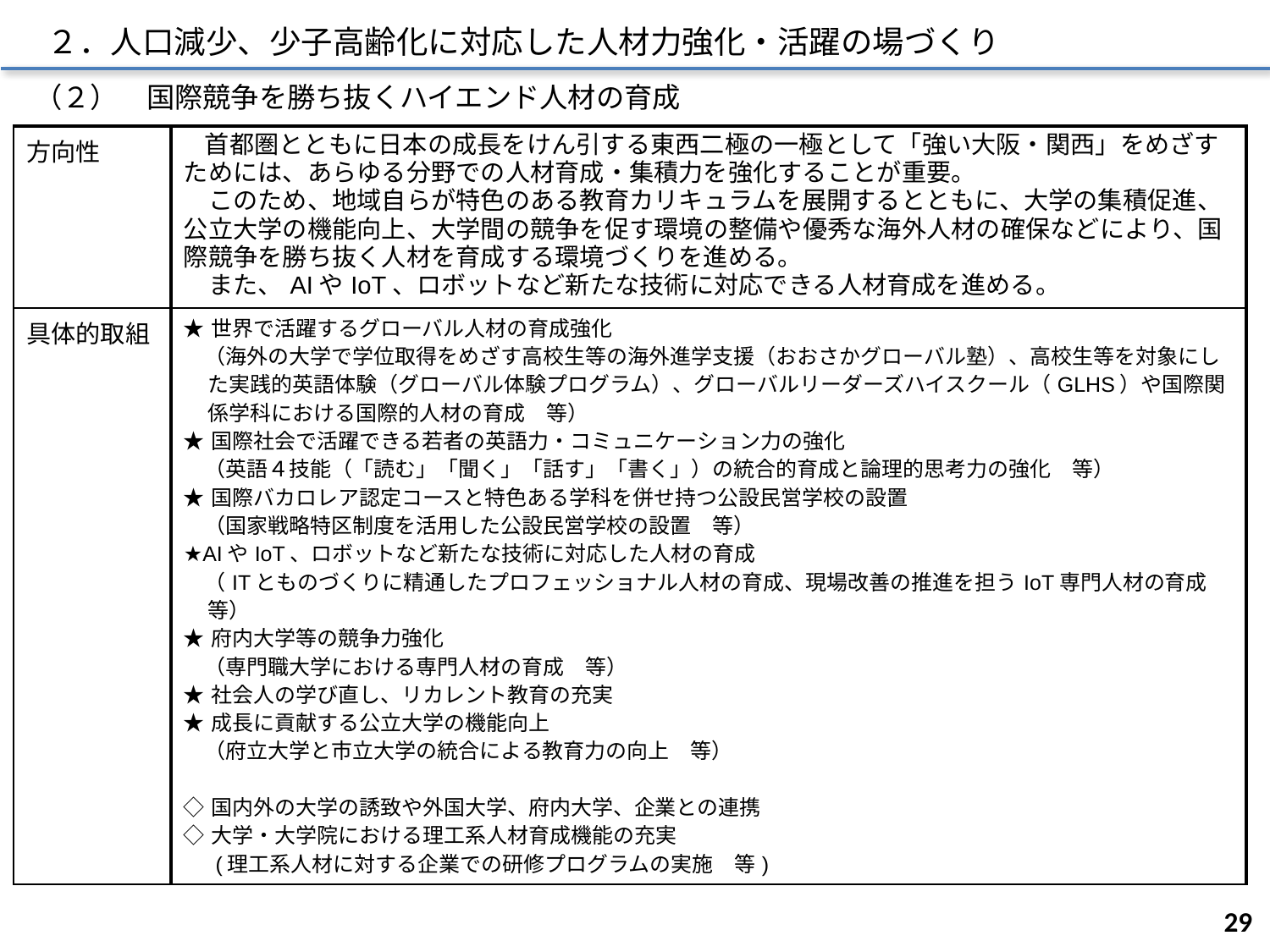

２．人口減少、少子高齢化に対応した人材力強化・活躍の場づくり
（２）　国際競争を勝ち抜くハイエンド人材の育成
| 方向性 | 首都圏とともに日本の成長をけん引する東西二極の一極として「強い大阪・関西」をめざすためには、あらゆる分野での人材育成・集積力を強化することが重要。 　このため、地域自らが特色のある教育カリキュラムを展開するとともに、大学の集積促進、公立大学の機能向上、大学間の競争を促す環境の整備や優秀な海外人材の確保などにより、国際競争を勝ち抜く人材を育成する環境づくりを進める。 　また、AIやIoT、ロボットなど新たな技術に対応できる人材育成を進める。 |
| --- | --- |
| 具体的取組 | ★世界で活躍するグローバル人材の育成強化 　（海外の大学で学位取得をめざす高校生等の海外進学支援（おおさかグローバル塾）、高校生等を対象にした実践的英語体験（グローバル体験プログラム）、グローバルリーダーズハイスクール（GLHS）や国際関係学科における国際的人材の育成　等） ★国際社会で活躍できる若者の英語力・コミュニケーション力の強化 　（英語４技能（「読む」「聞く」「話す」「書く」）の統合的育成と論理的思考力の強化　等） ★国際バカロレア認定コースと特色ある学科を併せ持つ公設民営学校の設置 　（国家戦略特区制度を活用した公設民営学校の設置　等） ★AIやIoT、ロボットなど新たな技術に対応した人材の育成 　（ITとものづくりに精通したプロフェッショナル人材の育成、現場改善の推進を担うIoT専門人材の育成　等） ★府内大学等の競争力強化 　（専門職大学における専門人材の育成　等） ★社会人の学び直し、リカレント教育の充実 ★成長に貢献する公立大学の機能向上 　（府立大学と市立大学の統合による教育力の向上　等） ◇国内外の大学の誘致や外国大学、府内大学、企業との連携 ◇大学・大学院における理工系人材育成機能の充実 　 (理工系人材に対する企業での研修プログラムの実施　等) |
29